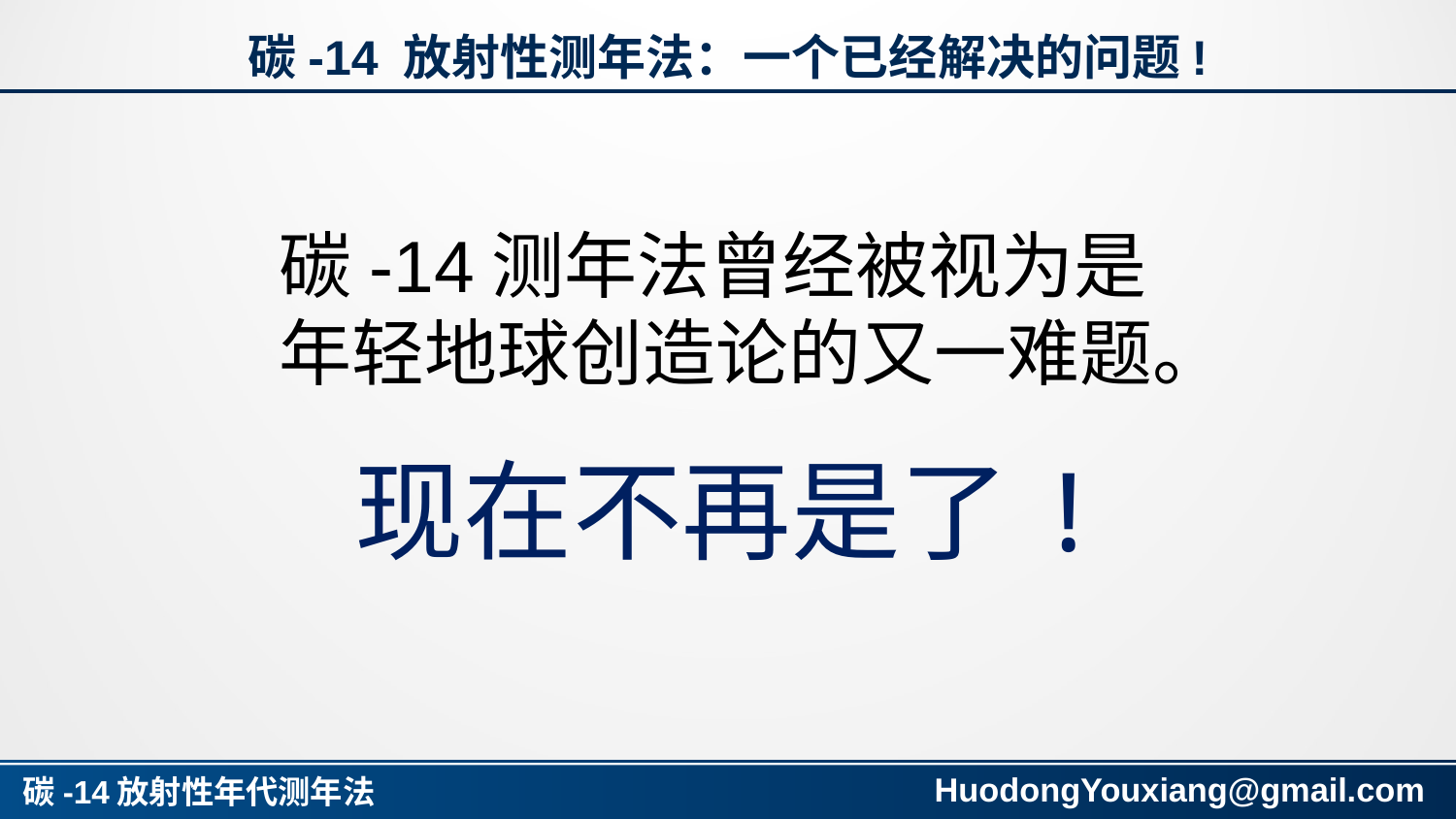

# 碳-14 放射性测年法：一个已经解决的问题!
碳-14测年法曾经被视为是年轻地球创造论的又一难题。
现在不再是了!